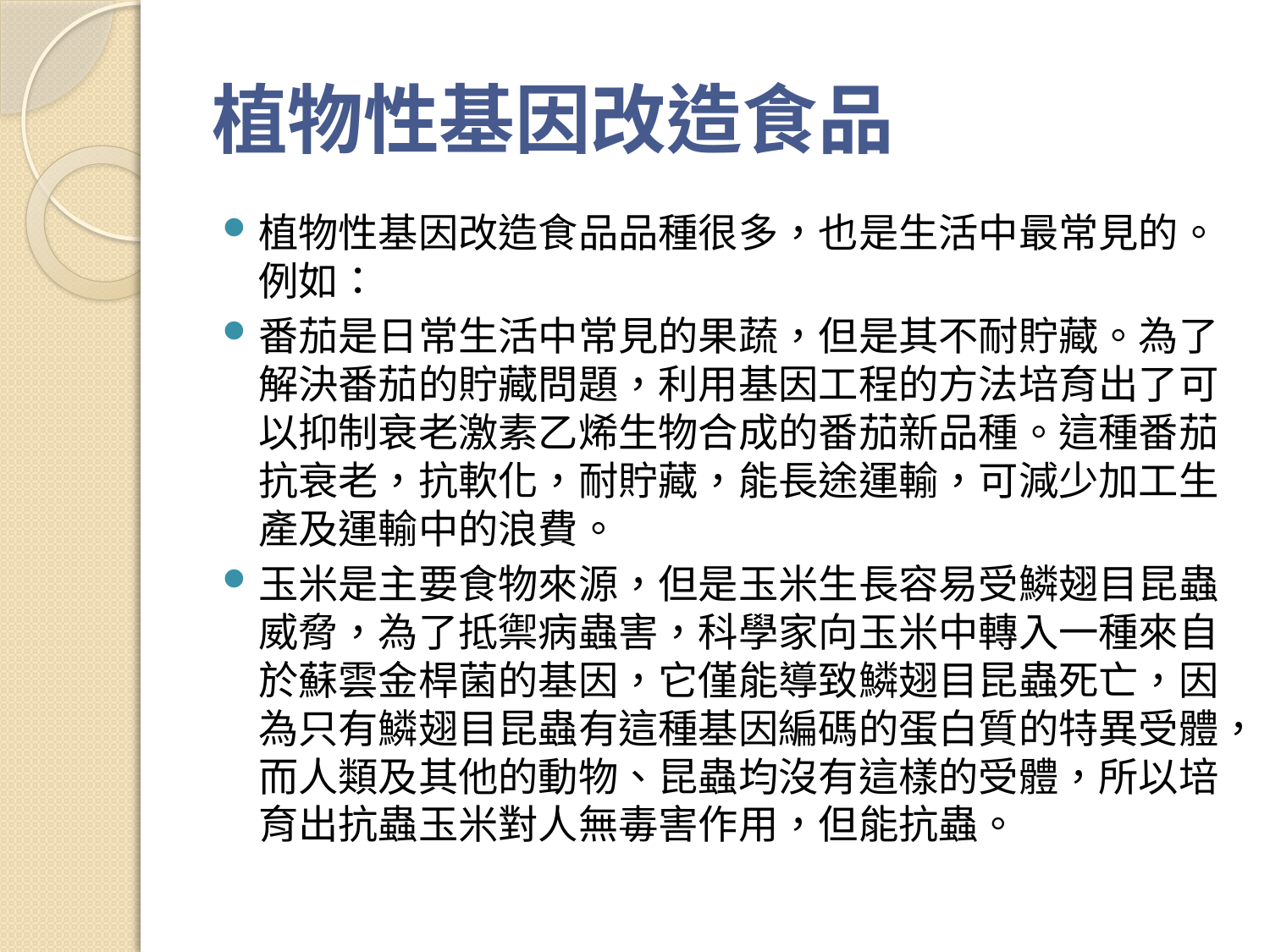

# 植物性基因改造食品
植物性基因改造食品品種很多，也是生活中最常見的。例如：
番茄是日常生活中常見的果蔬，但是其不耐貯藏。為了解決番茄的貯藏問題，利用基因工程的方法培育出了可以抑制衰老激素乙烯生物合成的番茄新品種。這種番茄抗衰老，抗軟化，耐貯藏，能長途運輸，可減少加工生產及運輸中的浪費。
玉米是主要食物來源，但是玉米生長容易受鱗翅目昆蟲威脅，為了抵禦病蟲害，科學家向玉米中轉入一種來自於蘇雲金桿菌的基因，它僅能導致鱗翅目昆蟲死亡，因為只有鱗翅目昆蟲有這種基因編碼的蛋白質的特異受體，而人類及其他的動物、昆蟲均沒有這樣的受體，所以培育出抗蟲玉米對人無毒害作用，但能抗蟲。